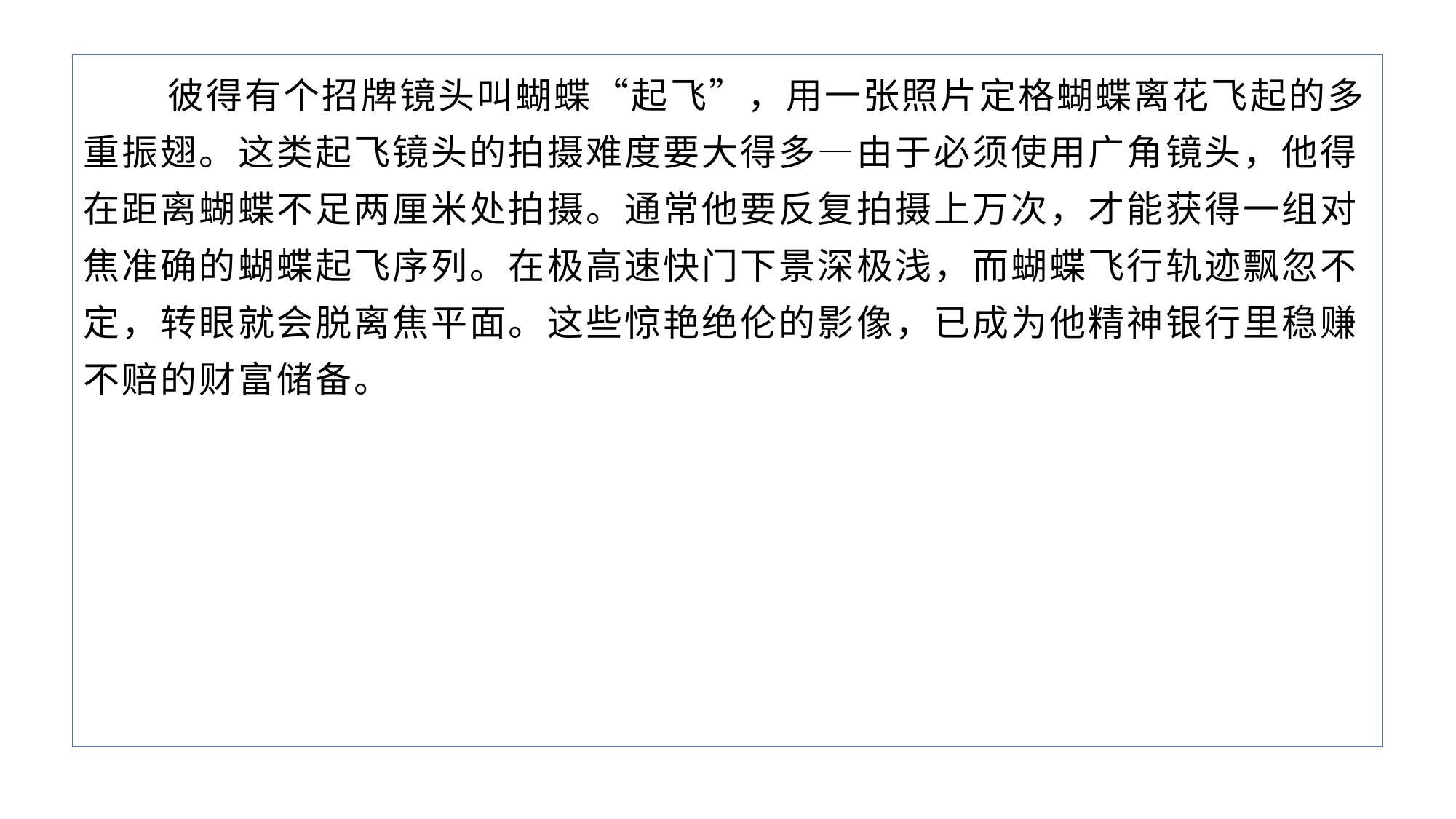

彼得有个招牌镜头叫蝴蝶“起飞”，用一张照片定格蝴蝶离花飞起的多重振翅。这类起飞镜头的拍摄难度要大得多—由于必须使用广角镜头，他得在距离蝴蝶不足两厘米处拍摄。通常他要反复拍摄上万次，才能获得一组对焦准确的蝴蝶起飞序列。在极高速快门下景深极浅，而蝴蝶飞行轨迹飘忽不定，转眼就会脱离焦平面。这些惊艳绝伦的影像，已成为他精神银行里稳赚不赔的财富储备。